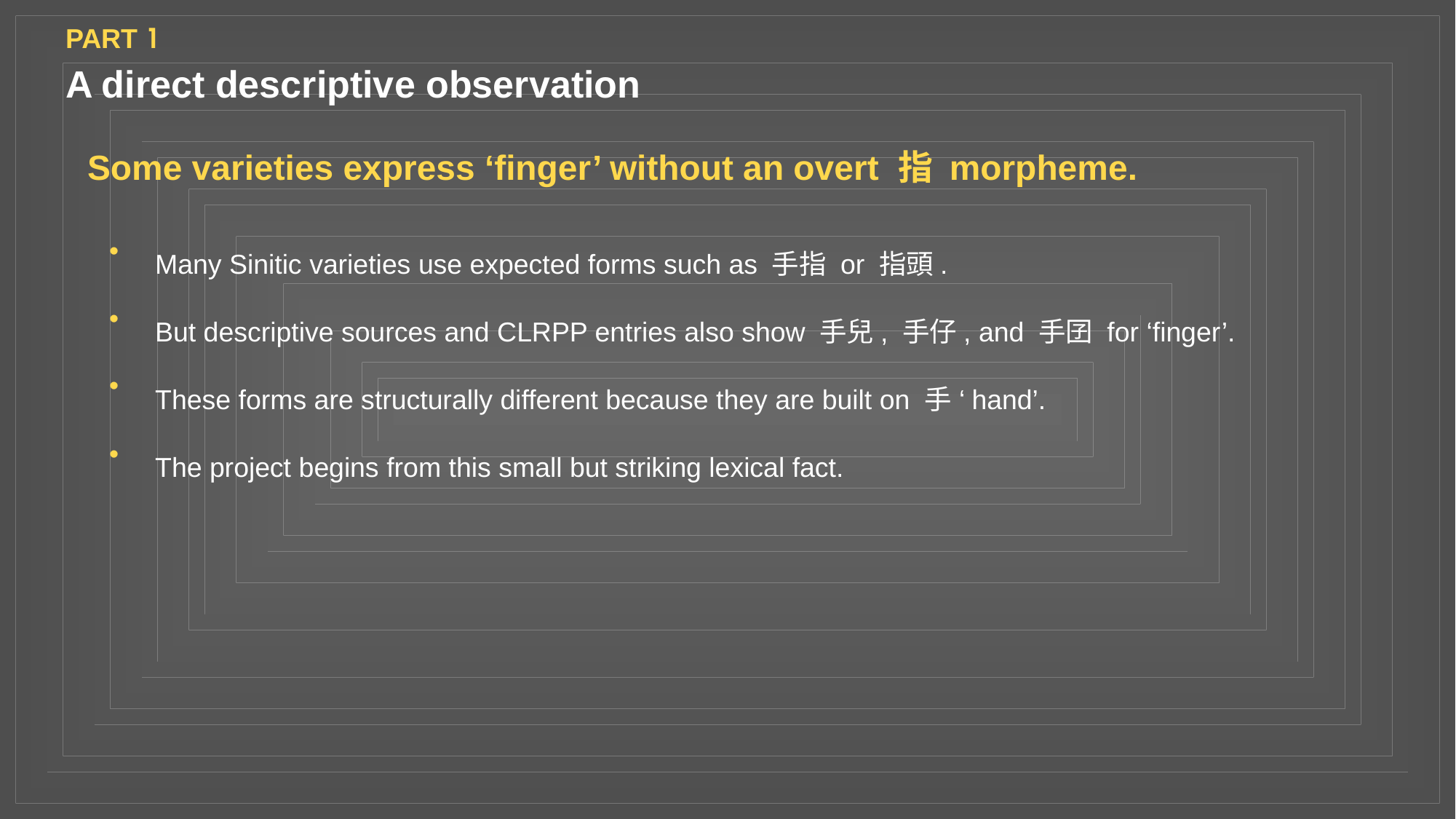

PART 1
A direct descriptive observation
Some varieties express ‘finger’ without an overt 指 morpheme.
Many Sinitic varieties use expected forms such as 手指 or 指頭.
•
But descriptive sources and CLRPP entries also show 手兒, 手仔, and 手囝 for ‘finger’.
•
These forms are structurally different because they are built on 手 ‘hand’.
•
The project begins from this small but striking lexical fact.
•